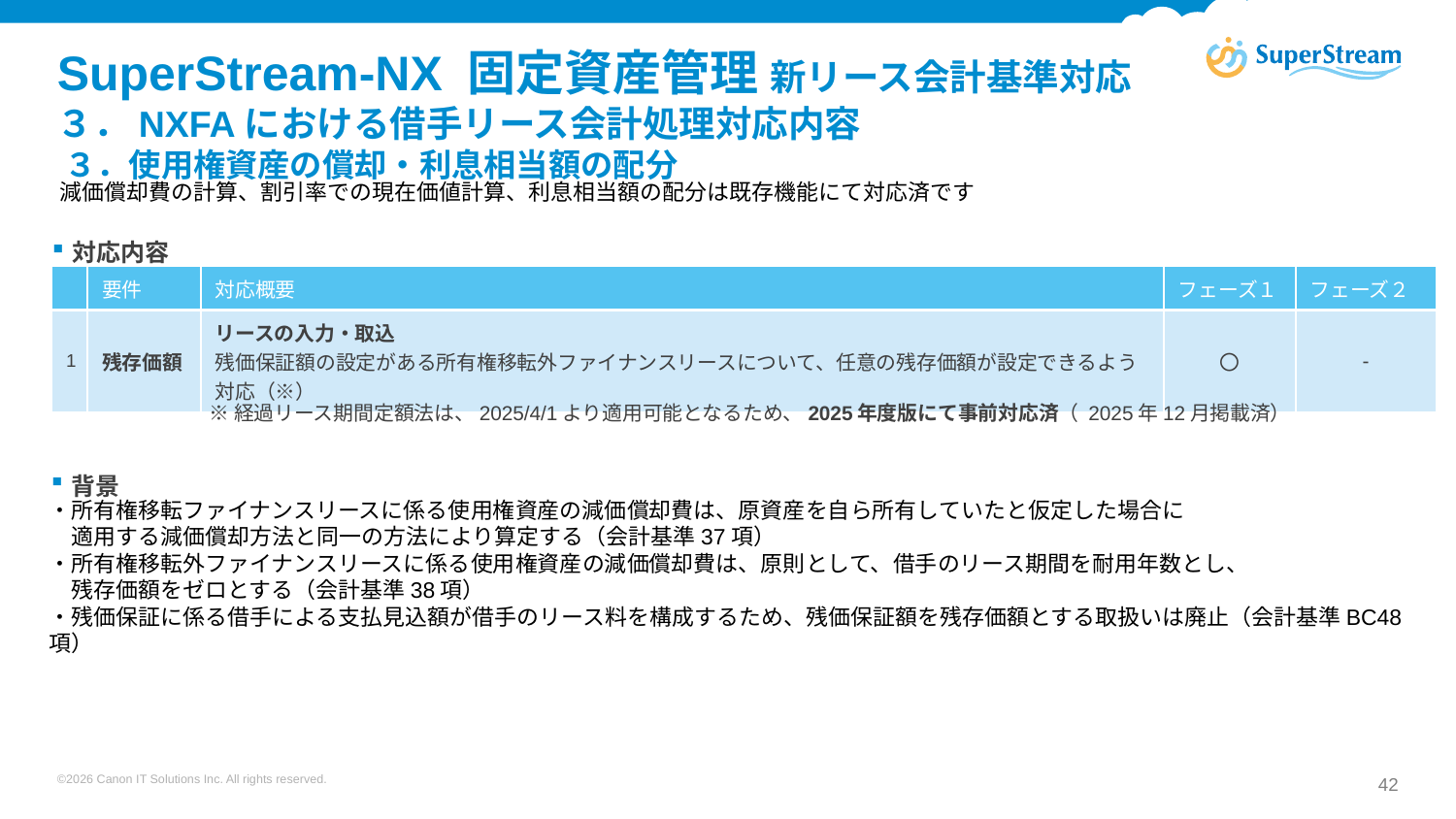

# SuperStream-NX 固定資産管理 新リース会計基準対応 ３．NXFAにおける借手リース会計処理対応内容 ３．使用権資産の償却・利息相当額の配分
減価償却費の計算、割引率での現在価値計算、利息相当額の配分は既存機能にて対応済です
対応内容

|  | 要件 | 対応概要 | フェーズ１ | フェーズ２ |
| --- | --- | --- | --- | --- |
| 1 | 残存価額 | リースの入力・取込 残価保証額の設定がある所有権移転外ファイナンスリースについて、任意の残存価額が設定できるよう対応（※） | 〇 | - |
※経過リース期間定額法は、2025/4/1より適用可能となるため、2025年度版にて事前対応済（ 2025年12月掲載済）
背景
・所有権移転ファイナンスリースに係る使用権資産の減価償却費は、原資産を自ら所有していたと仮定した場合に
　適用する減価償却方法と同一の方法により算定する（会計基準37項）
・所有権移転外ファイナンスリースに係る使用権資産の減価償却費は、原則として、借手のリース期間を耐用年数とし、
　残存価額をゼロとする（会計基準38項）
・残価保証に係る借手による支払見込額が借手のリース料を構成するため、残価保証額を残存価額とする取扱いは廃止（会計基準BC48項）
©2026 Canon IT Solutions Inc. All rights reserved.
42